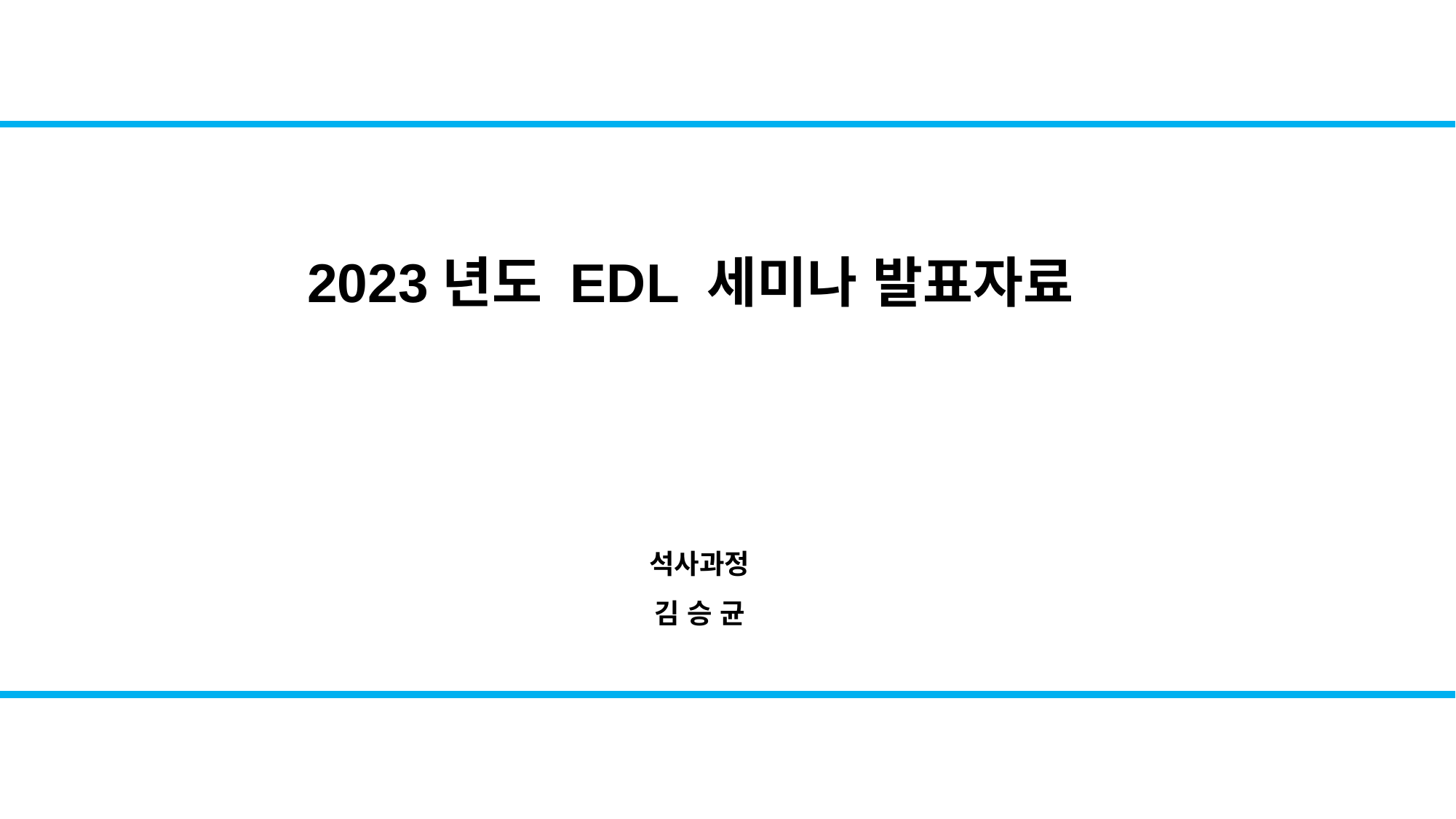

2023년도 EDL 세미나 발표자료
석사과정
김 승 균